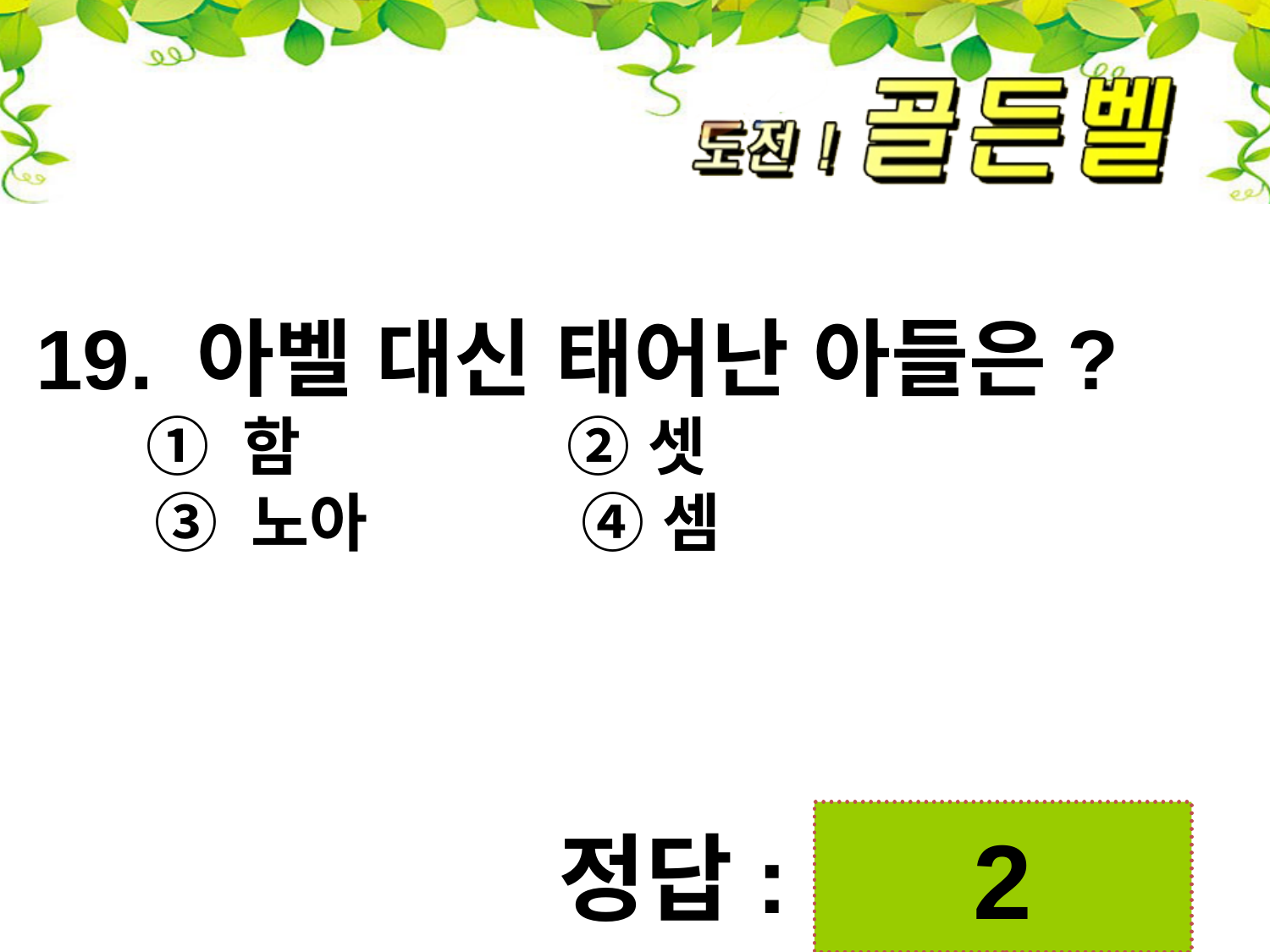

19. 아벨 대신 태어난 아들은?
         ① 함               ② 셋
        ③ 노아            ④ 셈

첨성대
2
정답: